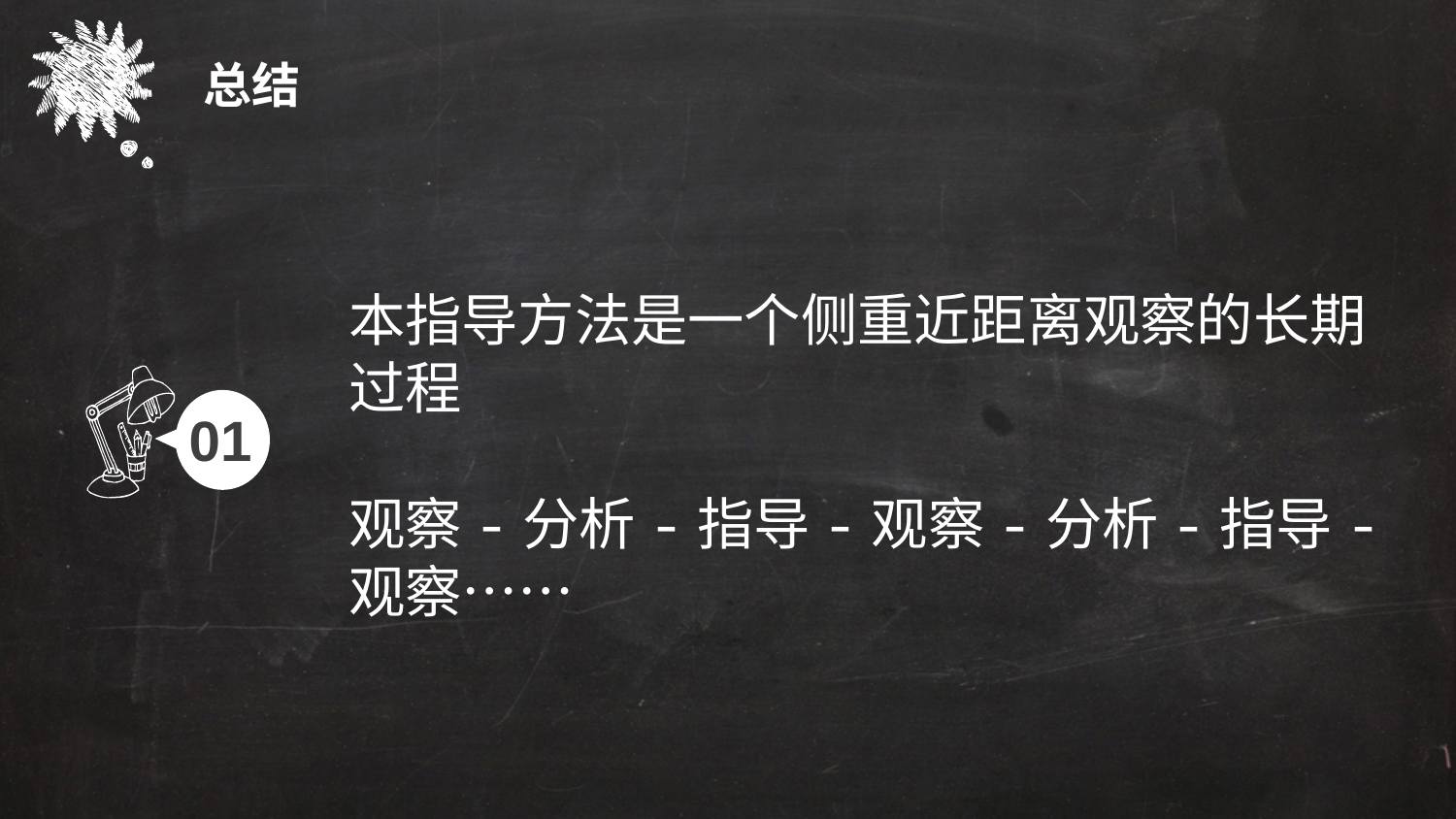

总结
本指导方法是一个侧重近距离观察的长期过程

观察-分析-指导-观察-分析-指导-观察……
01